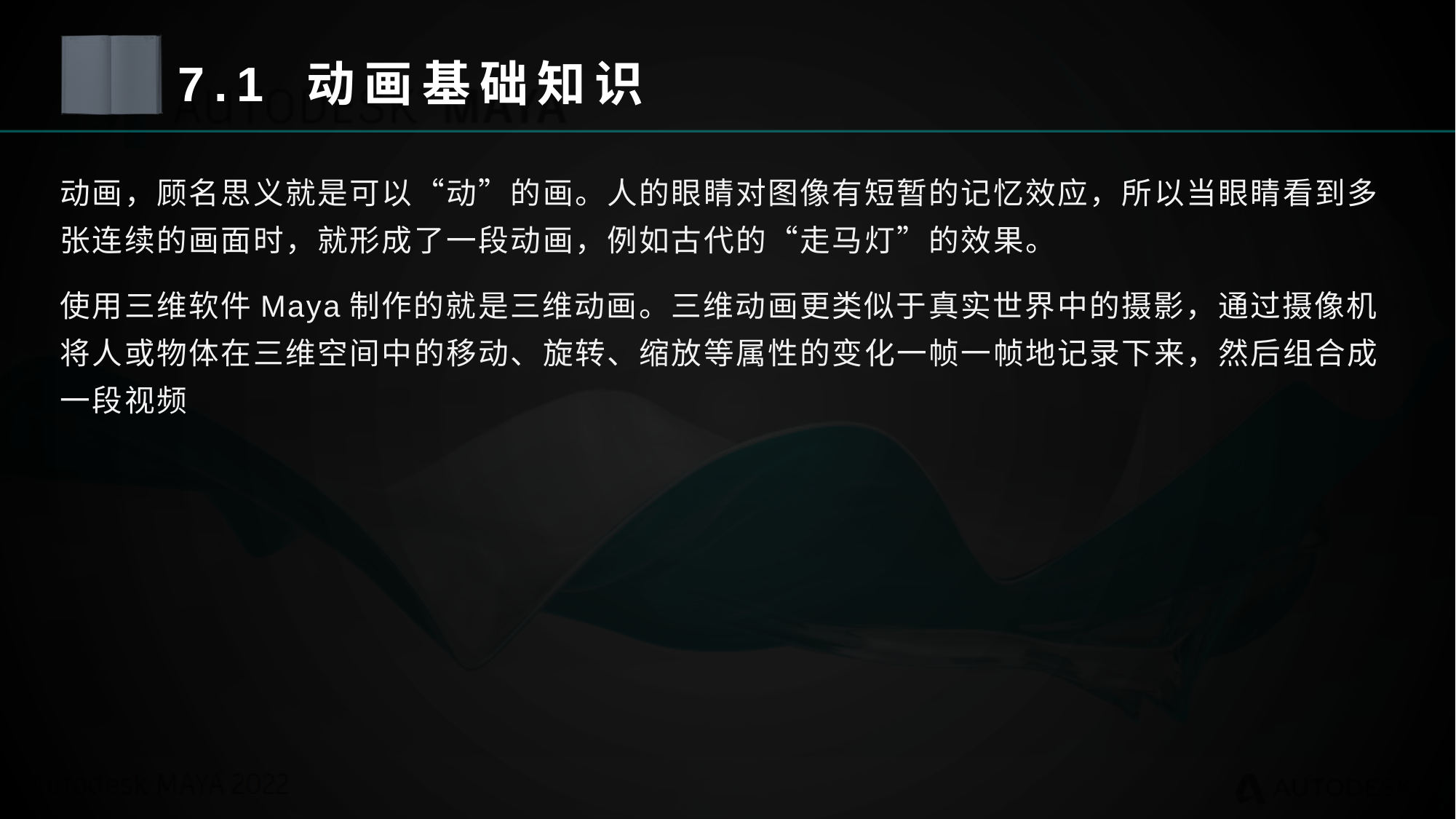

7.1 动画基础知识
动画，顾名思义就是可以“动”的画。人的眼睛对图像有短暂的记忆效应，所以当眼睛看到多张连续的画面时，就形成了一段动画，例如古代的“走马灯”的效果。
使用三维软件Maya制作的就是三维动画。三维动画更类似于真实世界中的摄影，通过摄像机将人或物体在三维空间中的移动、旋转、缩放等属性的变化一帧一帧地记录下来，然后组合成一段视频